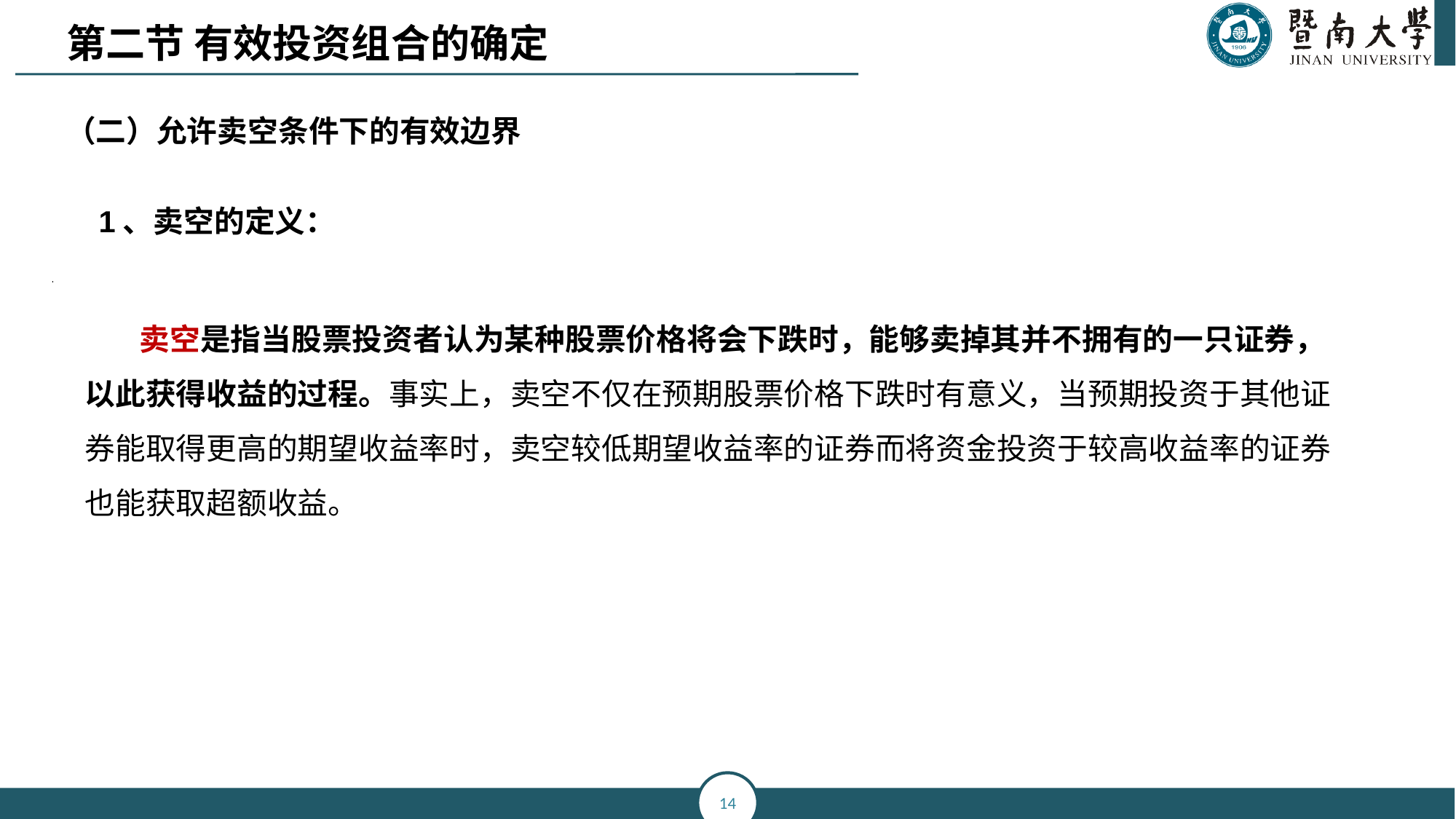

第二节 有效投资组合的确定
（二）允许卖空条件下的有效边界
1、卖空的定义：

卖空是指当股票投资者认为某种股票价格将会下跌时，能够卖掉其并不拥有的一只证券，以此获得收益的过程。事实上，卖空不仅在预期股票价格下跌时有意义，当预期投资于其他证券能取得更高的期望收益率时，卖空较低期望收益率的证券而将资金投资于较高收益率的证券也能获取超额收益。